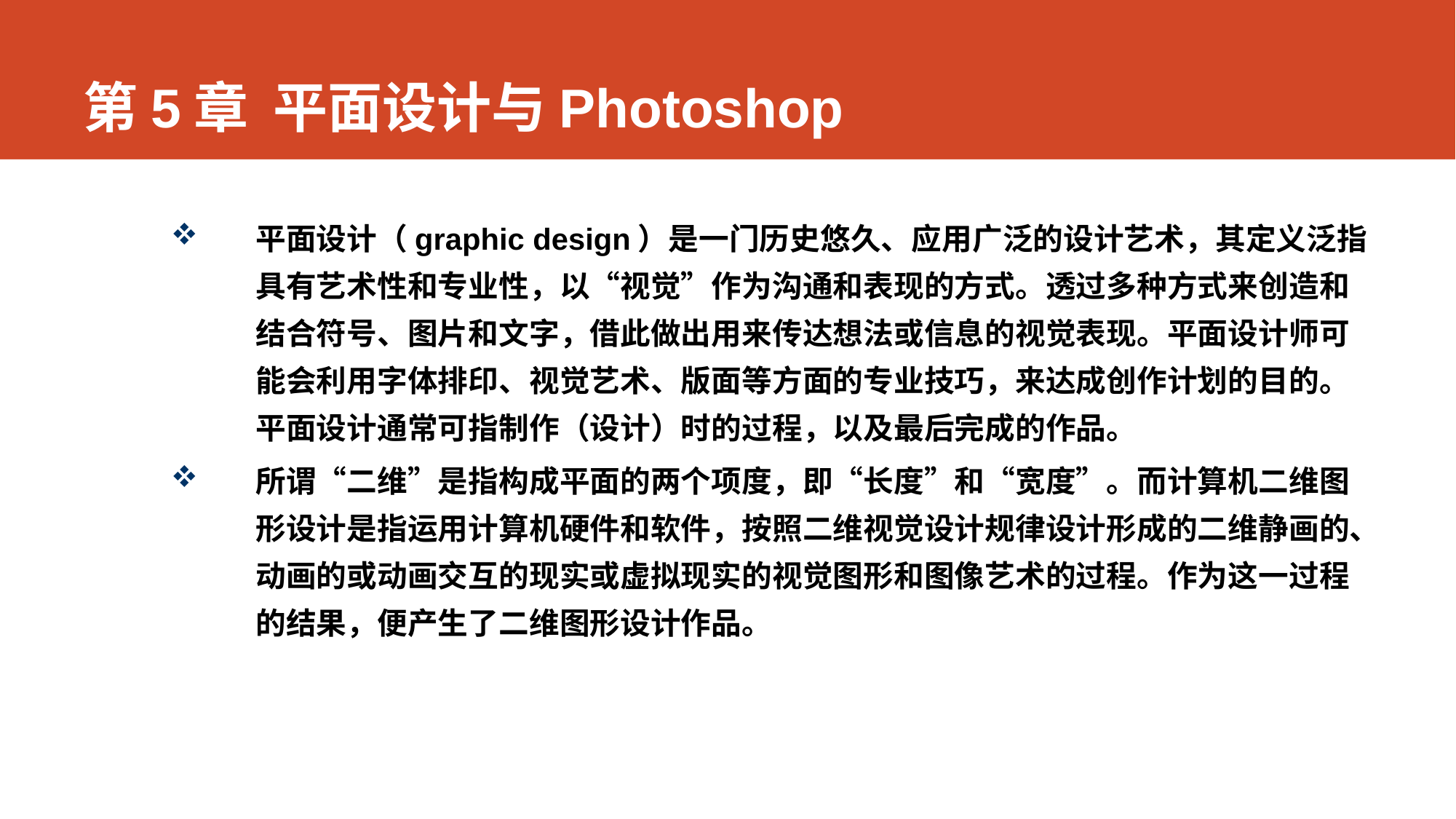

# 第5章  平面设计与Photoshop
平面设计（graphic design）是一门历史悠久、应用广泛的设计艺术，其定义泛指具有艺术性和专业性，以“视觉”作为沟通和表现的方式。透过多种方式来创造和结合符号、图片和文字，借此做出用来传达想法或信息的视觉表现。平面设计师可能会利用字体排印、视觉艺术、版面等方面的专业技巧，来达成创作计划的目的。平面设计通常可指制作（设计）时的过程，以及最后完成的作品。
所谓“二维”是指构成平面的两个项度，即“长度”和“宽度”。而计算机二维图形设计是指运用计算机硬件和软件，按照二维视觉设计规律设计形成的二维静画的、动画的或动画交互的现实或虚拟现实的视觉图形和图像艺术的过程。作为这一过程的结果，便产生了二维图形设计作品。